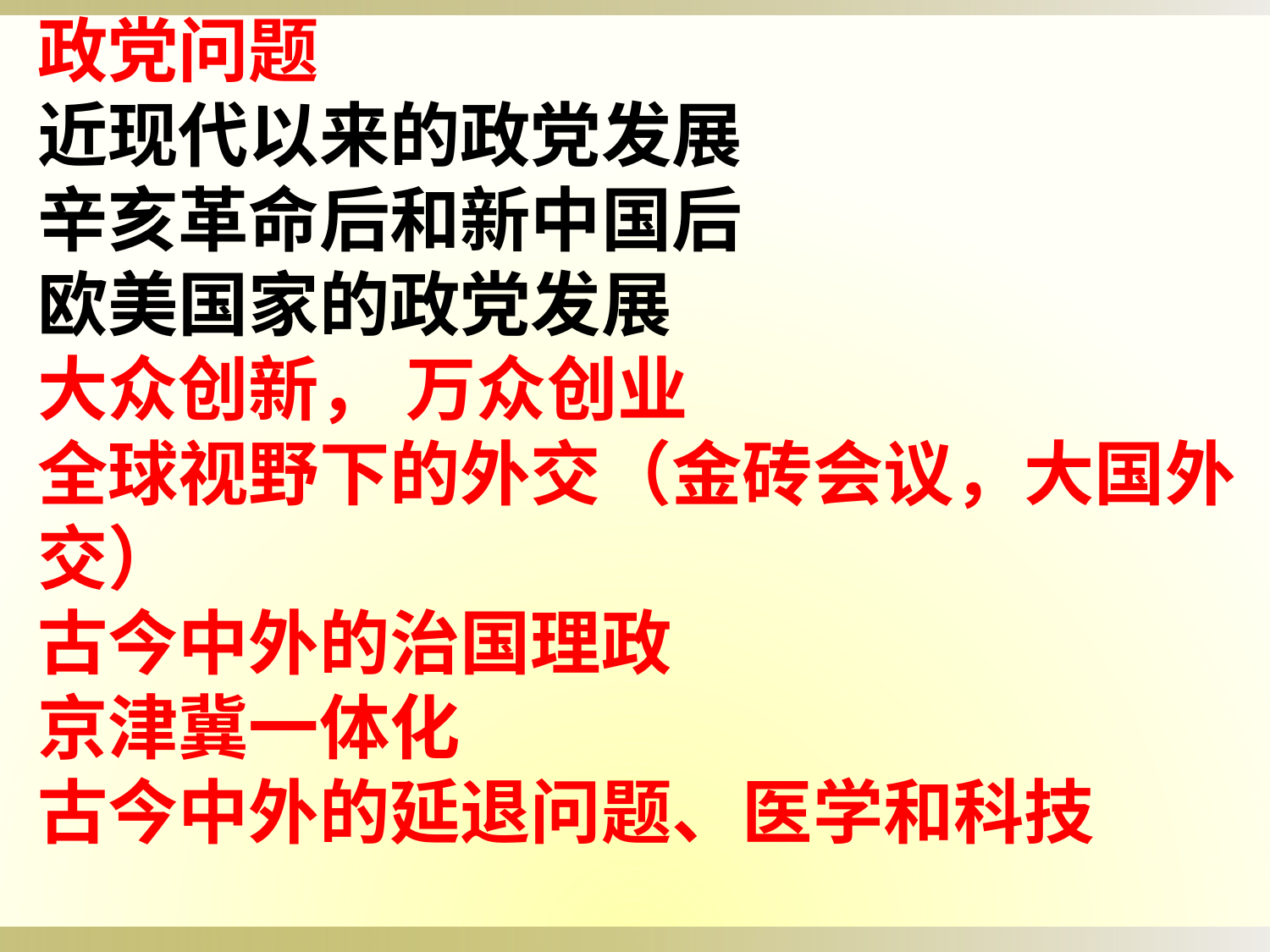

政党问题
近现代以来的政党发展
辛亥革命后和新中国后
欧美国家的政党发展
大众创新， 万众创业
全球视野下的外交（金砖会议，大国外交）
古今中外的治国理政
京津冀一体化
古今中外的延退问题、医学和科技